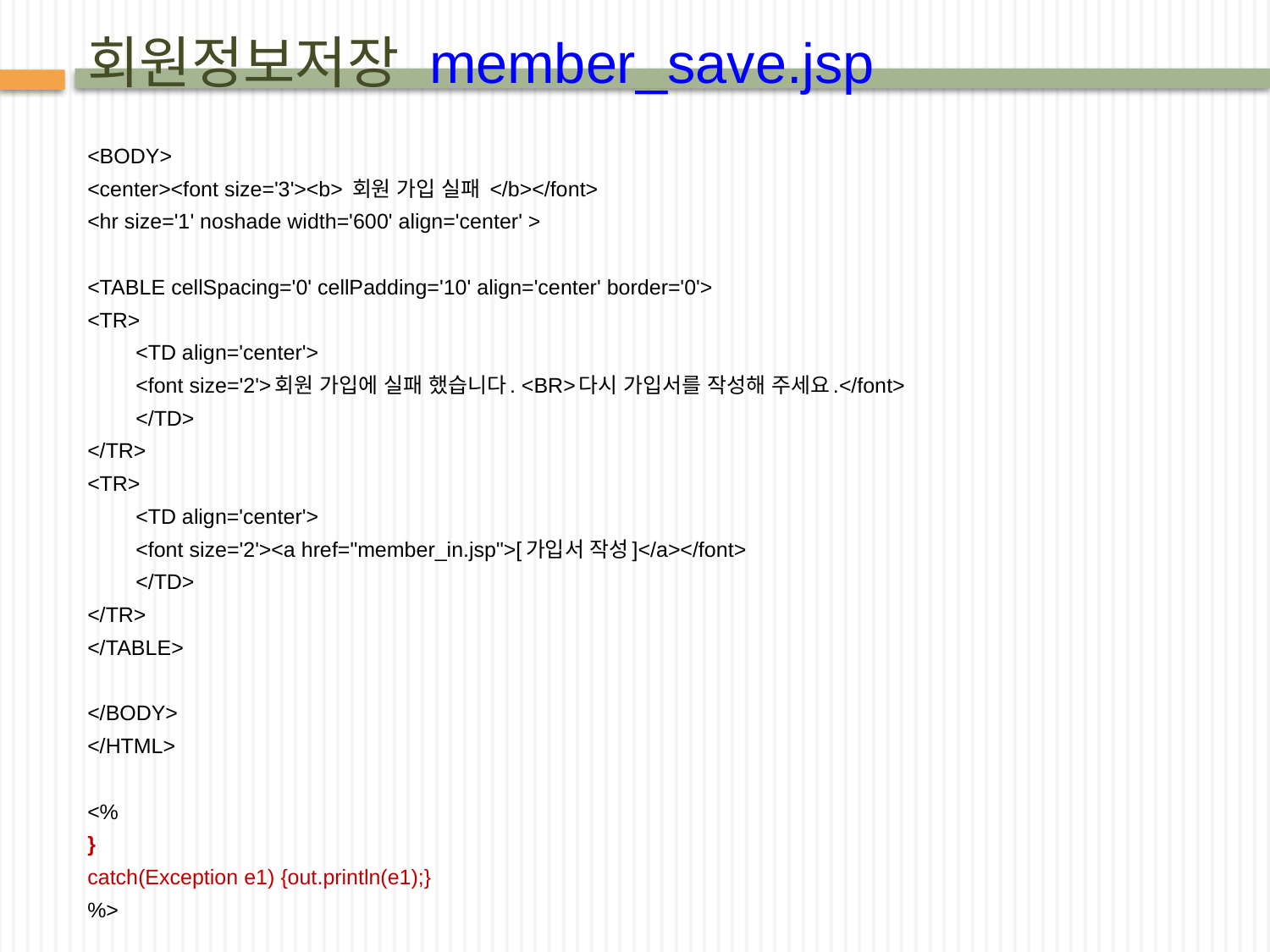

# 회원정보저장 member_save.jsp
<BODY>
<center><font size='3'><b> 회원 가입 실패 </b></font>
<hr size='1' noshade width='600' align='center' >

<TABLE cellSpacing='0' cellPadding='10' align='center' border='0'>
<TR>
	<TD align='center'>
		<font size='2'>회원 가입에 실패 했습니다. <BR>다시 가입서를 작성해 주세요.</font>
	</TD>
</TR>
<TR>
	<TD align='center'>
		<font size='2'><a href="member_in.jsp">[가입서 작성]</a></font>
	</TD>
</TR>
</TABLE>

</BODY>
</HTML>

<%
}
catch(Exception e1) {out.println(e1);}
%>